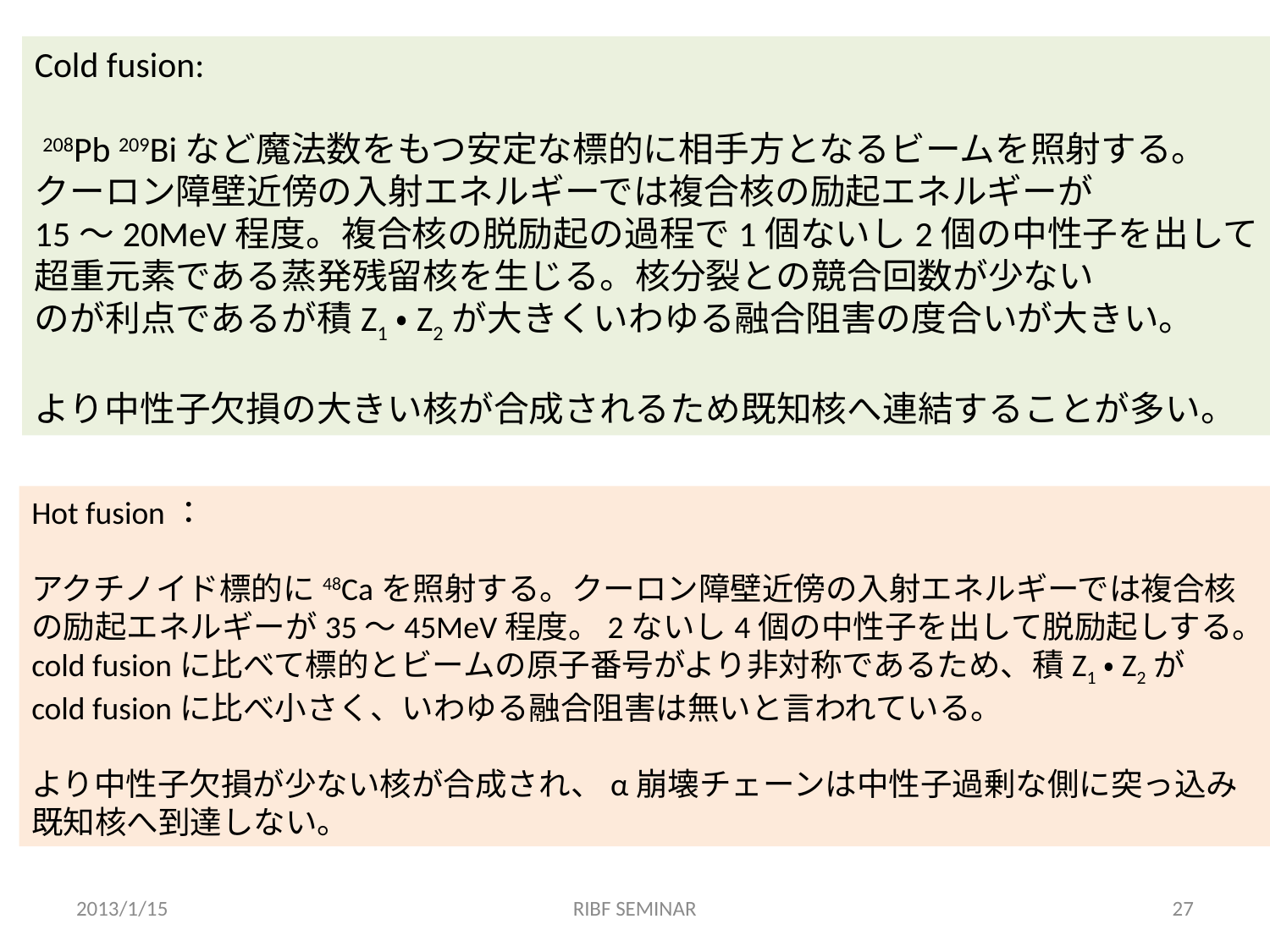

Cold fusion:

 208Pb 209Biなど魔法数をもつ安定な標的に相手方となるビームを照射する。
クーロン障壁近傍の入射エネルギーでは複合核の励起エネルギーが
15～20MeV程度。複合核の脱励起の過程で1個ないし2個の中性子を出して
超重元素である蒸発残留核を生じる。核分裂との競合回数が少ない
のが利点であるが積Z1・Z2が大きくいわゆる融合阻害の度合いが大きい。

より中性子欠損の大きい核が合成されるため既知核へ連結することが多い。
Hot fusion：

アクチノイド標的に48Caを照射する。クーロン障壁近傍の入射エネルギーでは複合核
の励起エネルギーが35～45MeV程度。2ないし4個の中性子を出して脱励起しする。
cold fusionに比べて標的とビームの原子番号がより非対称であるため、積Z1・Z2が
cold fusionに比べ小さく、いわゆる融合阻害は無いと言われている。

より中性子欠損が少ない核が合成され、α崩壊チェーンは中性子過剰な側に突っ込み
既知核へ到達しない。
2013/1/15
RIBF SEMINAR
27